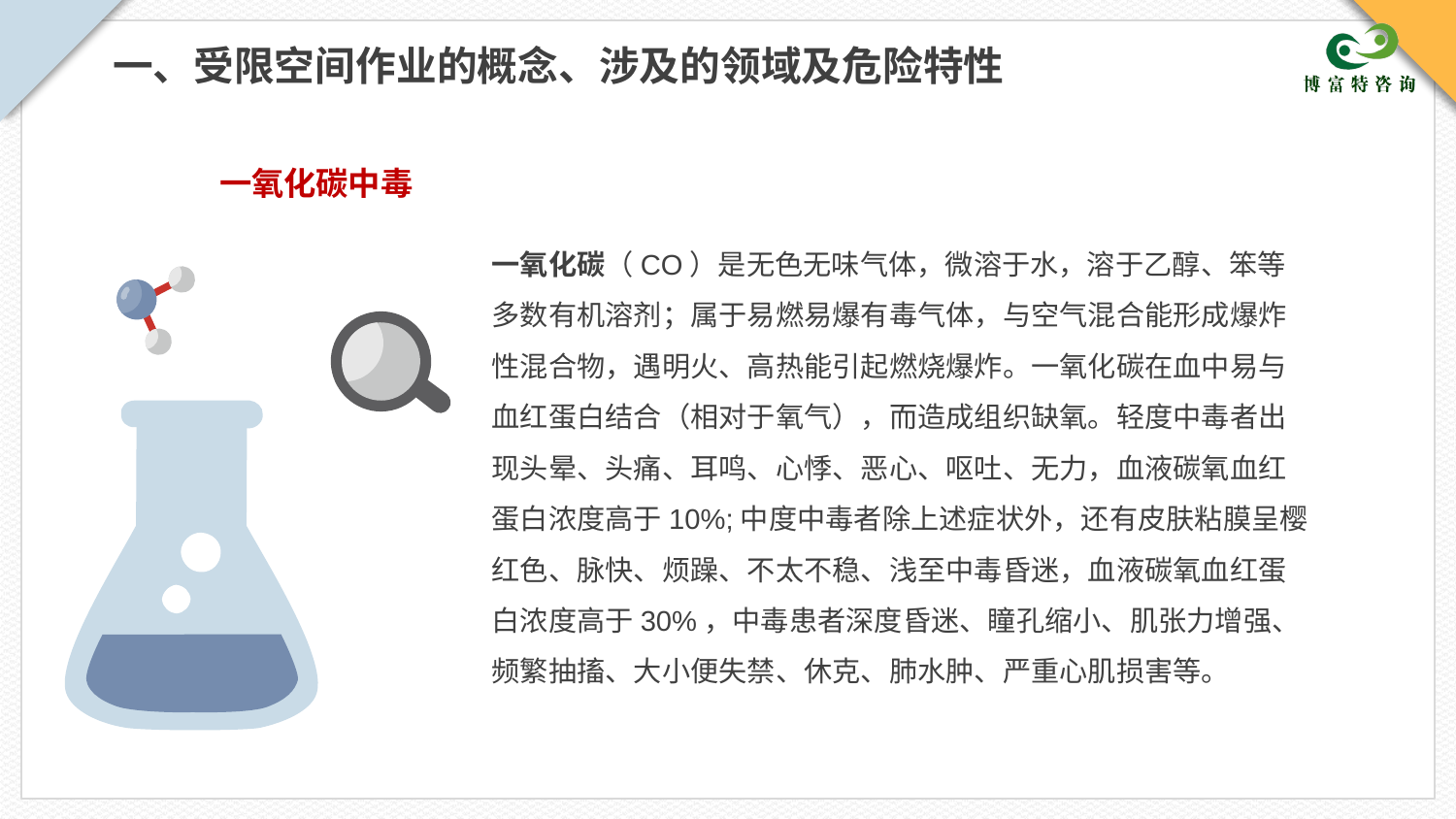

一、受限空间作业的概念、涉及的领域及危险特性
一氧化碳中毒
一氧化碳（CO）是无色无味气体，微溶于水，溶于乙醇、笨等多数有机溶剂；属于易燃易爆有毒气体，与空气混合能形成爆炸性混合物，遇明火、高热能引起燃烧爆炸。一氧化碳在血中易与血红蛋白结合（相对于氧气），而造成组织缺氧。轻度中毒者出现头晕、头痛、耳鸣、心悸、恶心、呕吐、无力，血液碳氧血红蛋白浓度高于10%;中度中毒者除上述症状外，还有皮肤粘膜呈樱红色、脉快、烦躁、不太不稳、浅至中毒昏迷，血液碳氧血红蛋白浓度高于30%，中毒患者深度昏迷、瞳孔缩小、肌张力增强、频繁抽搐、大小便失禁、休克、肺水肿、严重心肌损害等。